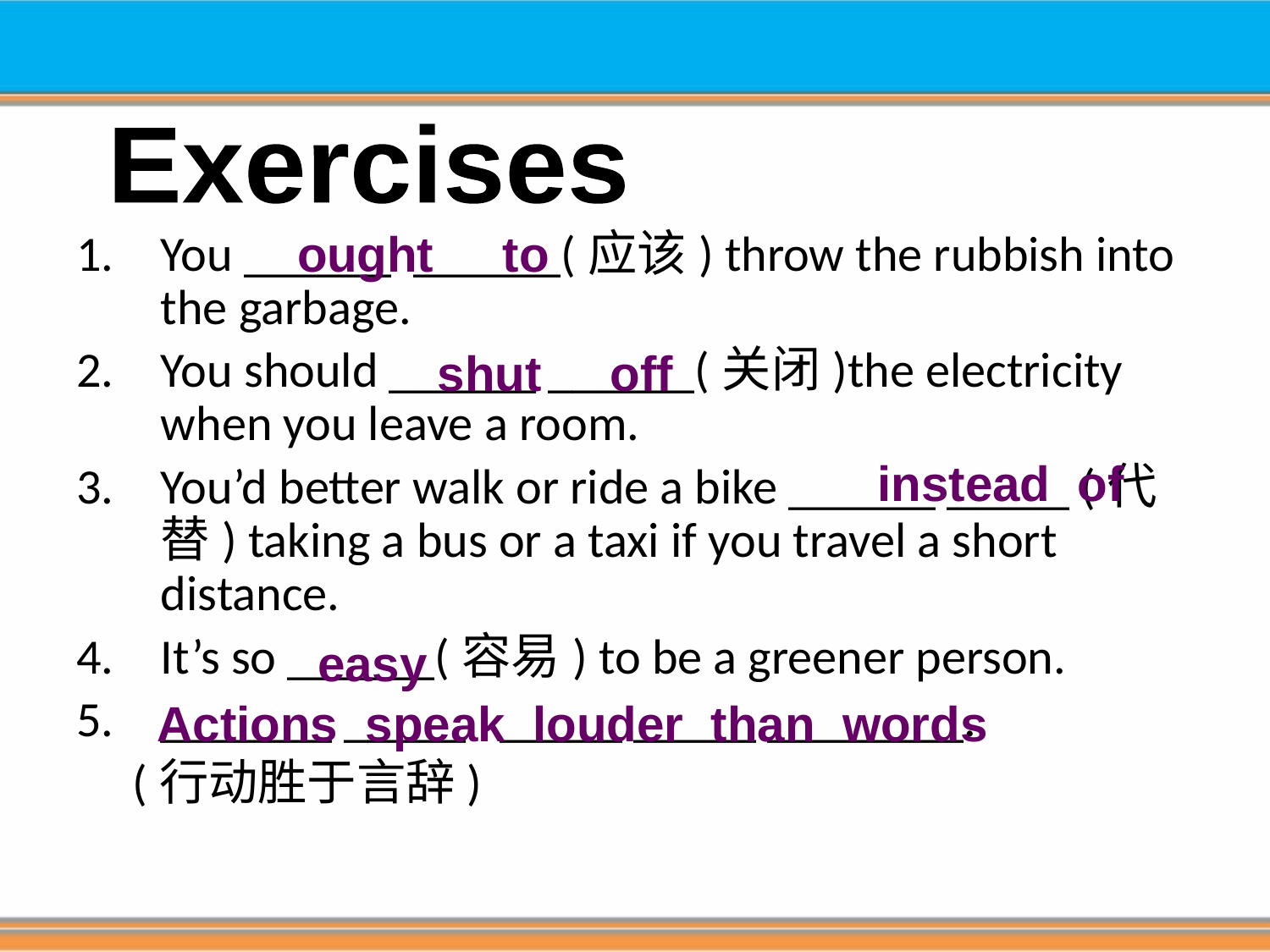

Exercises
ought     to
You ______  ______(应该) throw the rubbish into the garbage.
You should ______ ______(关闭)the electricity when you leave a room.
You’d better walk or ride a bike ______ _____ (代替) taking a bus or a taxi if you travel a short distance.
It’s so ______(容易) to be a greener person.
_______ _____   _____ _____ ________.
     (行动胜于言辞)
shut     off
instead  of
easy
Actions  speak  louder  than  words